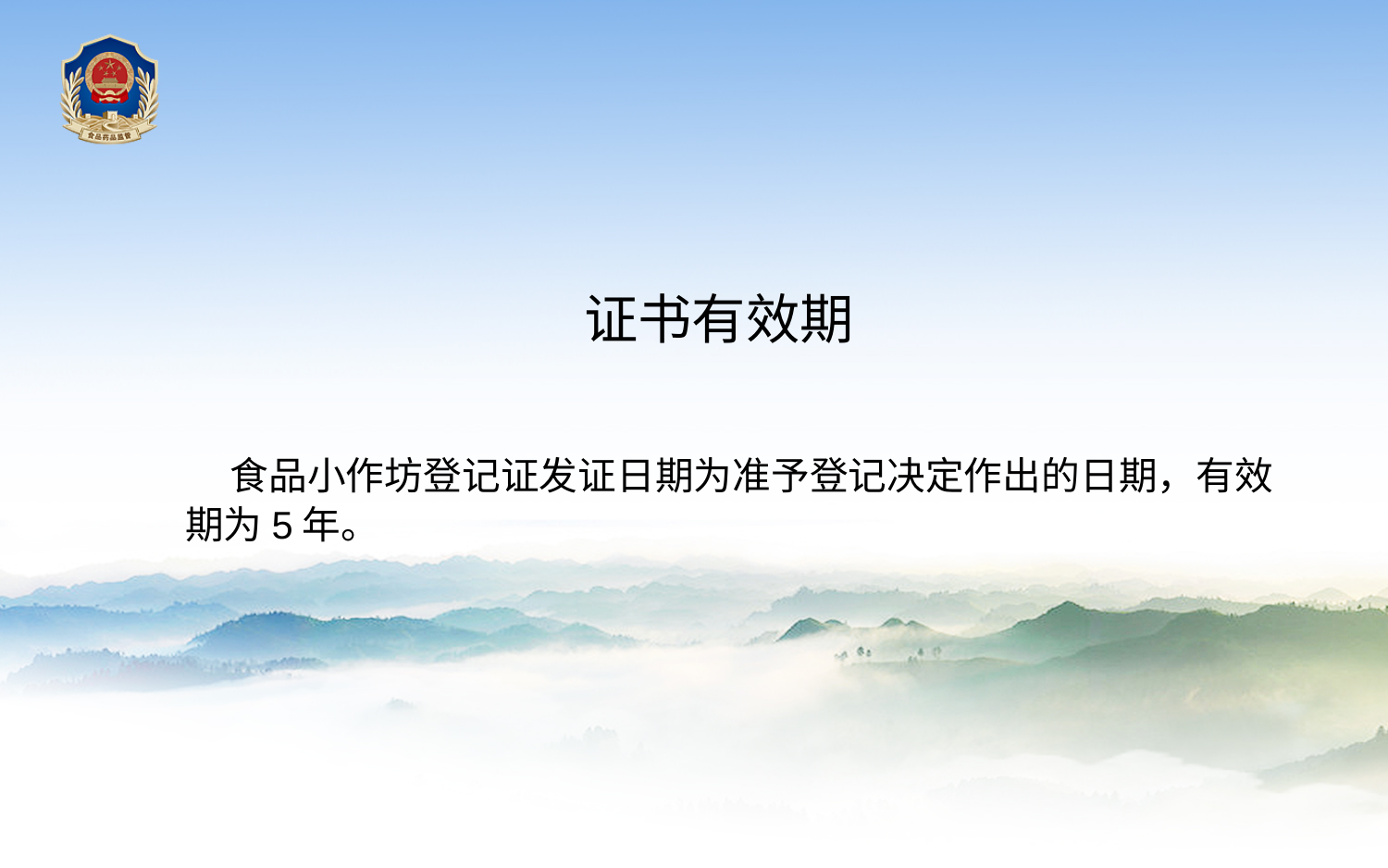

证书有效期

       食品小作坊登记证发证日期为准予登记决定作出的日期，有效期为5年。